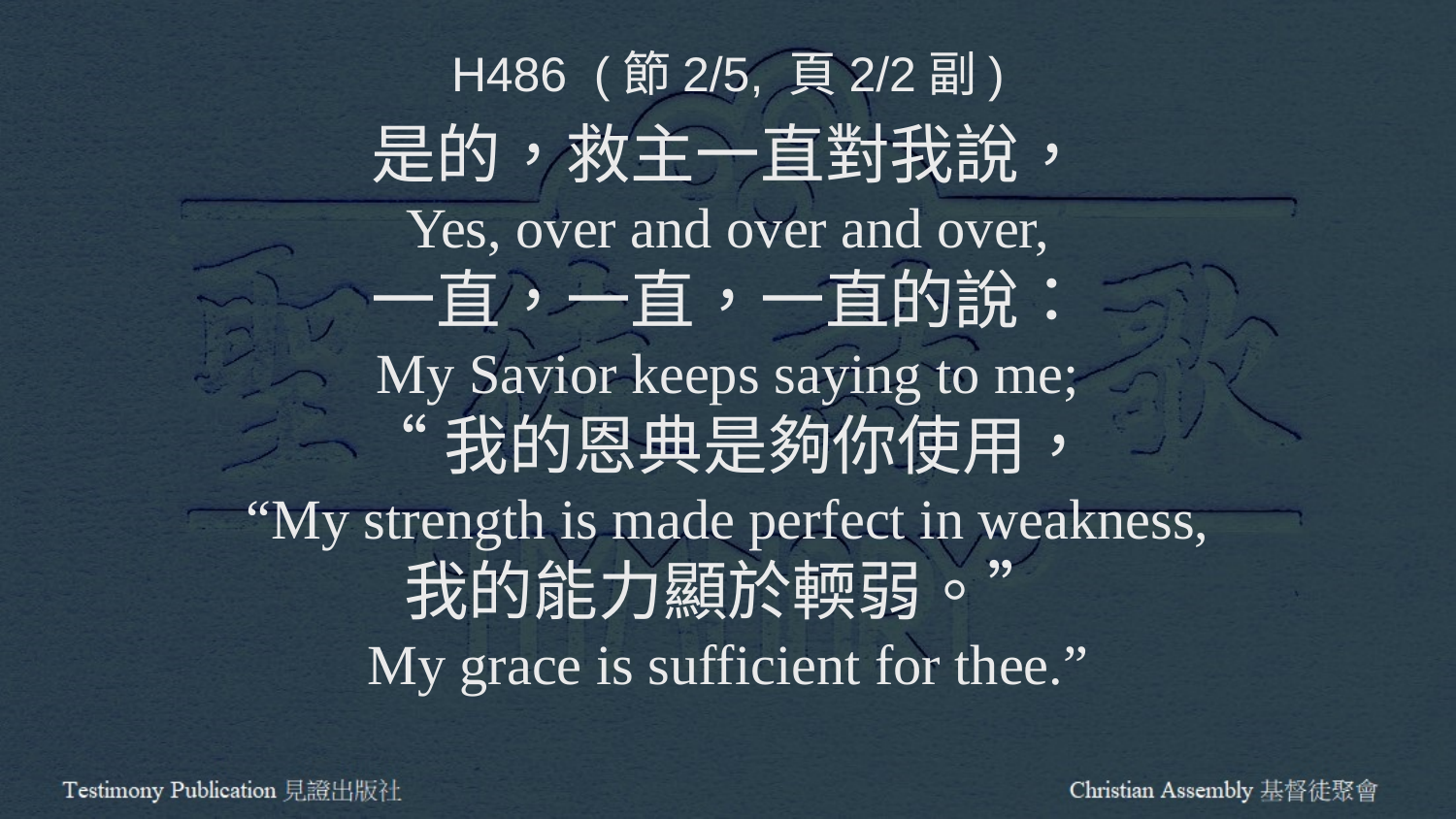

H486  (節2/5, 頁2/2副)
是的，救主一直對我說，
Yes, over and over and over,
一直，一直，一直的說：
My Savior keeps saying to me;
“我的恩典是夠你使用，
“My strength is made perfect in weakness,
我的能力顯於輭弱。”
My grace is sufficient for thee.”